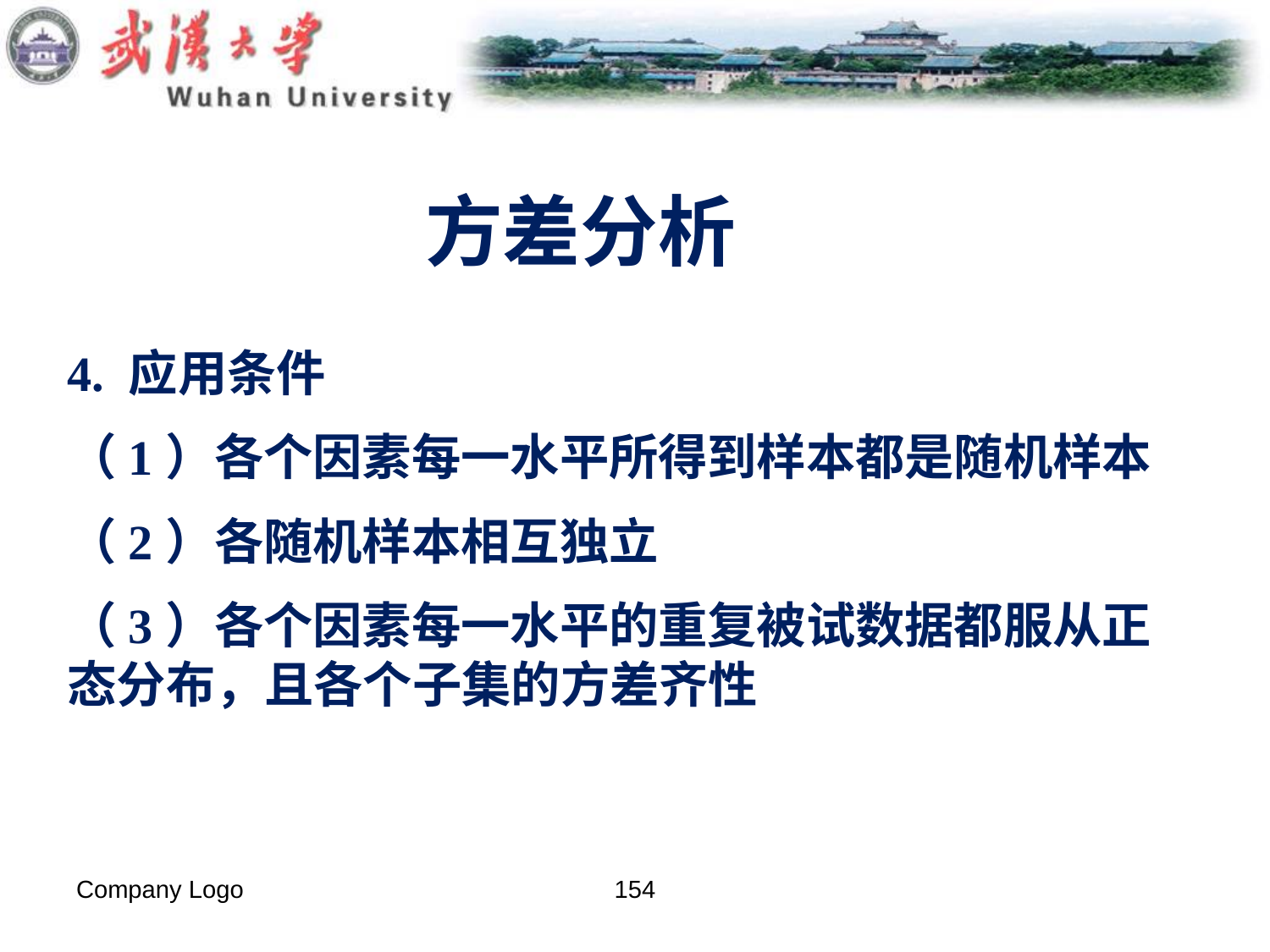

方差分析
4. 应用条件
（1）各个因素每一水平所得到样本都是随机样本
（2）各随机样本相互独立
（3）各个因素每一水平的重复被试数据都服从正态分布，且各个子集的方差齐性

Company Logo
154